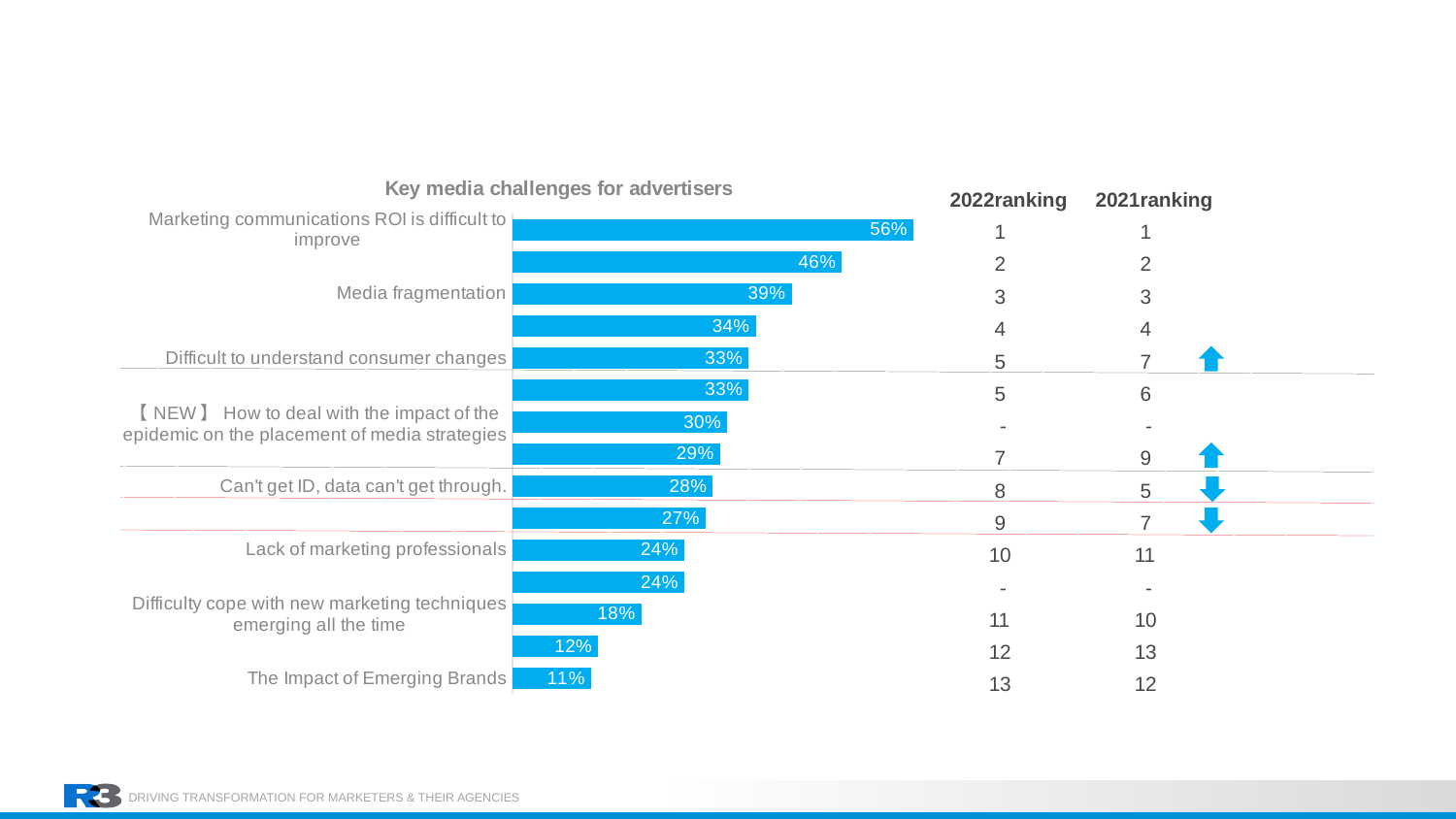

### Chart: Key media challenges for advertisers

| Category | 系列 1 |
|---|---|
| The Impact of Emerging Brands | 0.11 |
| Privacy Protection Policies Tightened | 0.12 |
| Difficulty cope with new marketing techniques emerging all the time | 0.18 |
| 【NEW】Media strategy process efficiency is difficult to optimize | 0.24 |
| Lack of marketing professionals | 0.24 |
| Lack of quality branded ad traffic resources | 0.27 |
| Can't get ID, data can't get through. | 0.28 |
| The selection of content | 0.29 |
| 【NEW】How to deal with the impact of the epidemic on the placement of media strategies | 0.3 |
| Increased industry competition | 0.33 |
| Difficult to understand consumer changes | 0.33 |
| Difficulty in integrating cross-media resources | 0.34 |
| Media fragmentation | 0.39 |
| Effectiveness is difficult to measure and verify | 0.46 |
| Marketing communications ROI is difficult to improve | 0.56 |
2022ranking
        1
        2
        3
        4
        5
        5
         -
        7
        8
        9
       10
         -
       11
       12
       13

2021ranking
        1
        2
        3
        4
        7
        6
         -
        9
        5
        7
       11
         -
       10
       13
       12

30